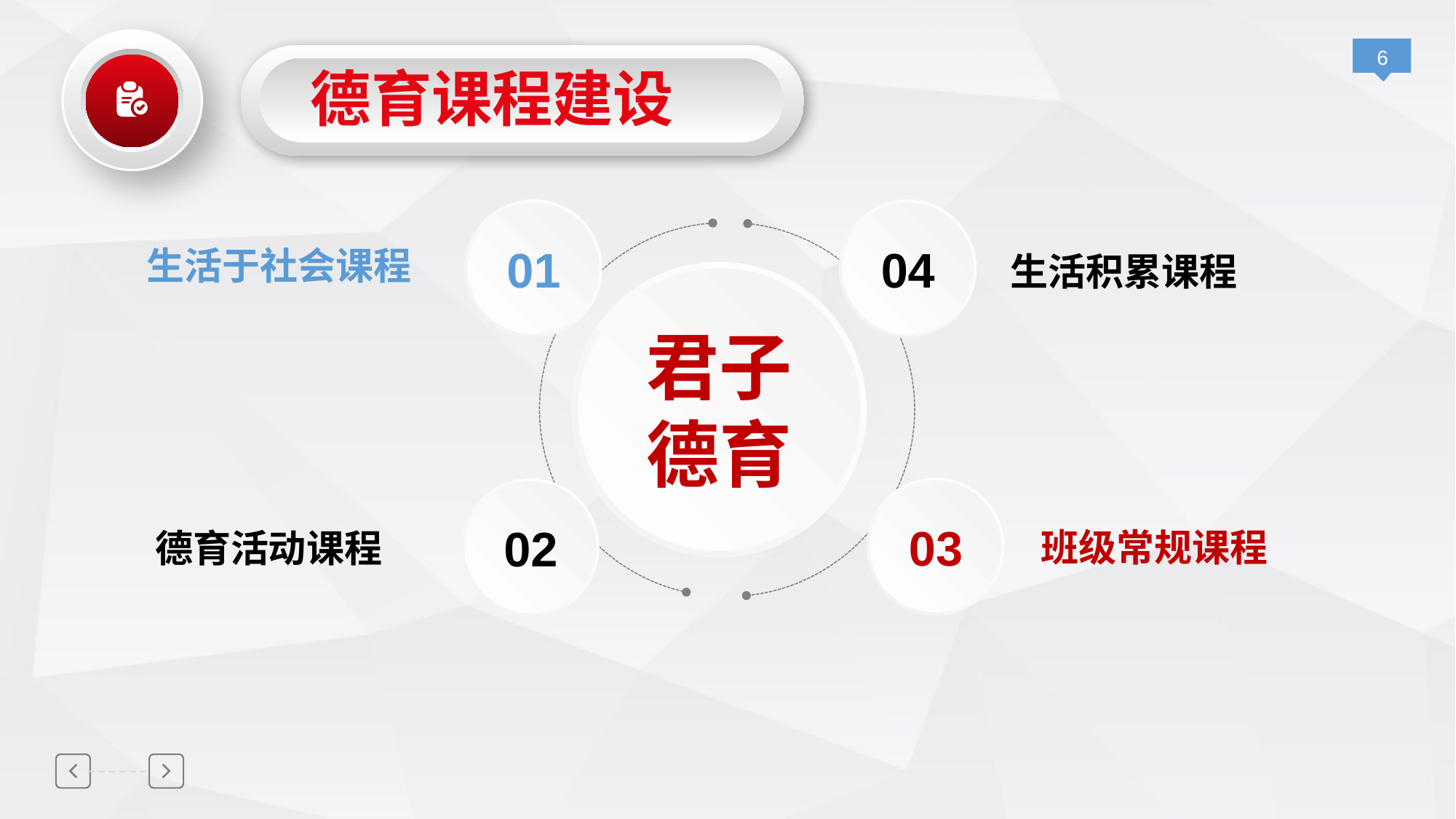

德育课程建设

01

04

生活于社会课程
生活积累课程

君子德育

03

02
班级常规课程
德育活动课程